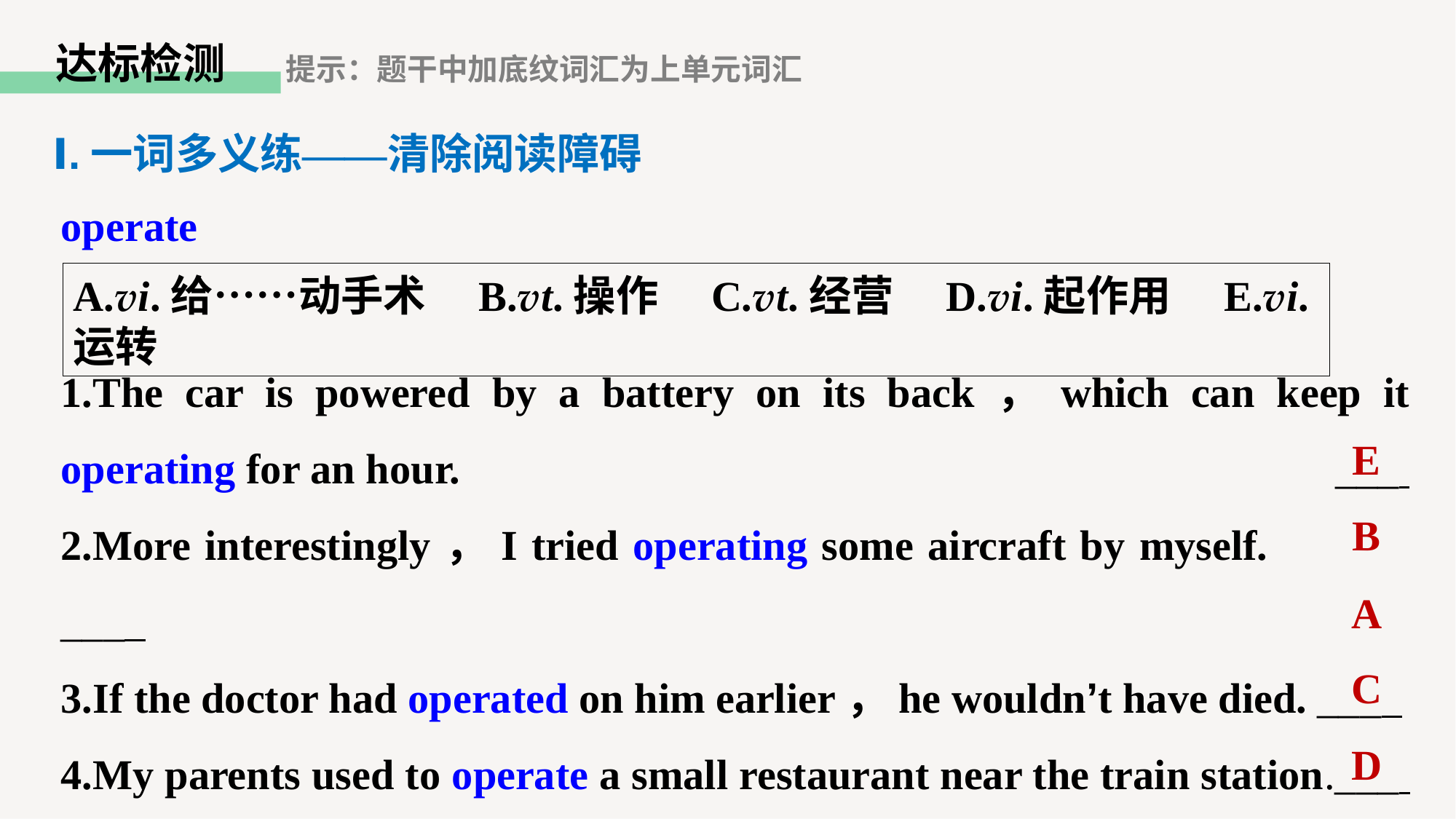

达标检测
提示：题干中加底纹词汇为上单元词汇

Ⅰ.一词多义练——清除阅读障碍
operate
A.vi.给……动手术　B.vt.操作　C.vt.经营　D.vi.起作用　E.vi.运转
1.The car is powered by a battery on its back，which can keep it operating for an hour.                                                                                  ___
2.More interestingly，I tried operating some aircraft by myself.           ___
3.If the doctor had operated on him earlier，he wouldn’t have died. ___
4.My parents used to operate a small restaurant near the train station.___
5.This kind of material operates as a very effective protection.               ___
E
B
A
C
D